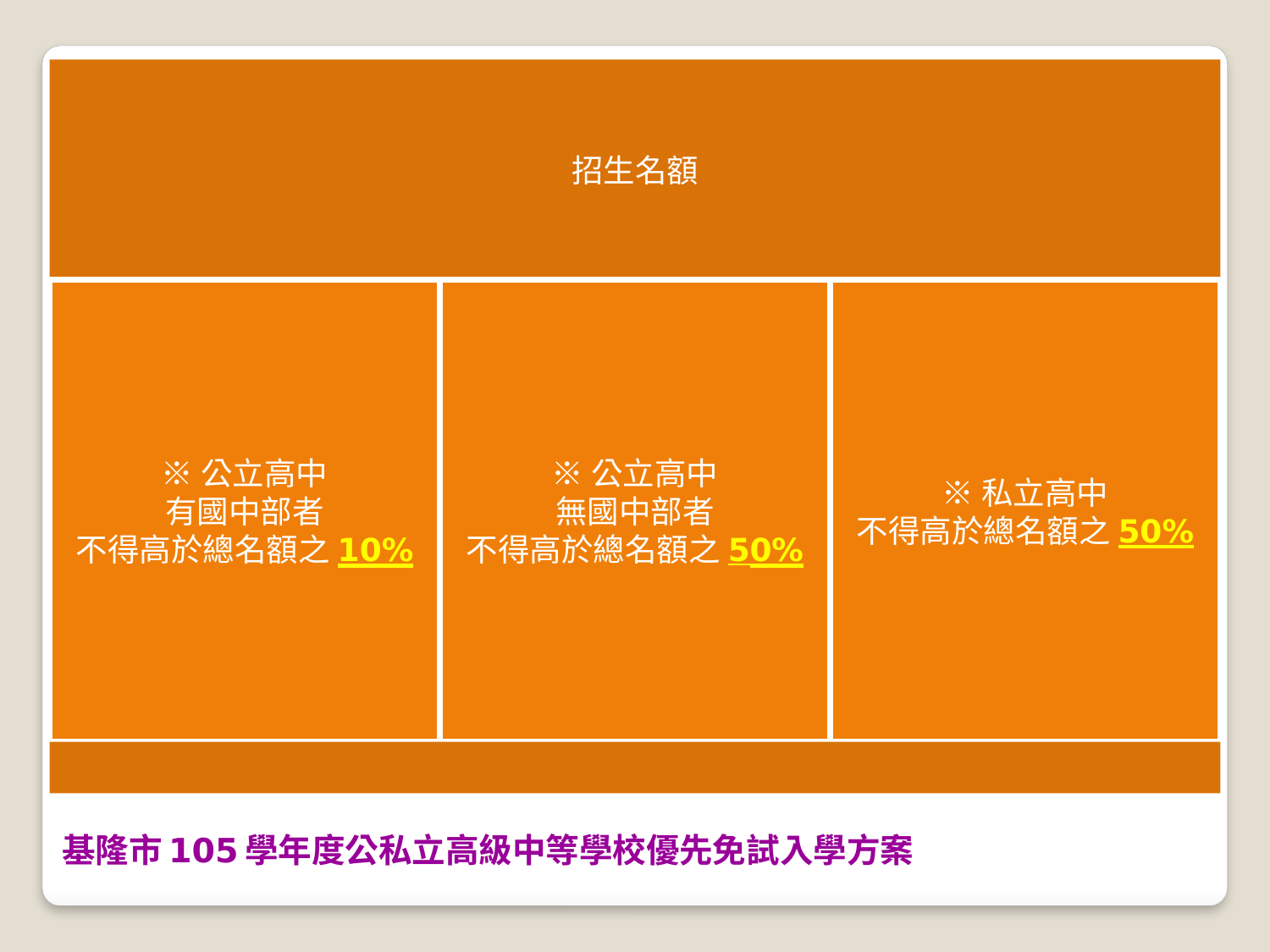

招生名額
※公立高中
有國中部者
不得高於總名額之10%
※公立高中
無國中部者
不得高於總名額之50%
※私立高中
不得高於總名額之50%
基隆市105學年度公私立高級中等學校優先免試入學方案